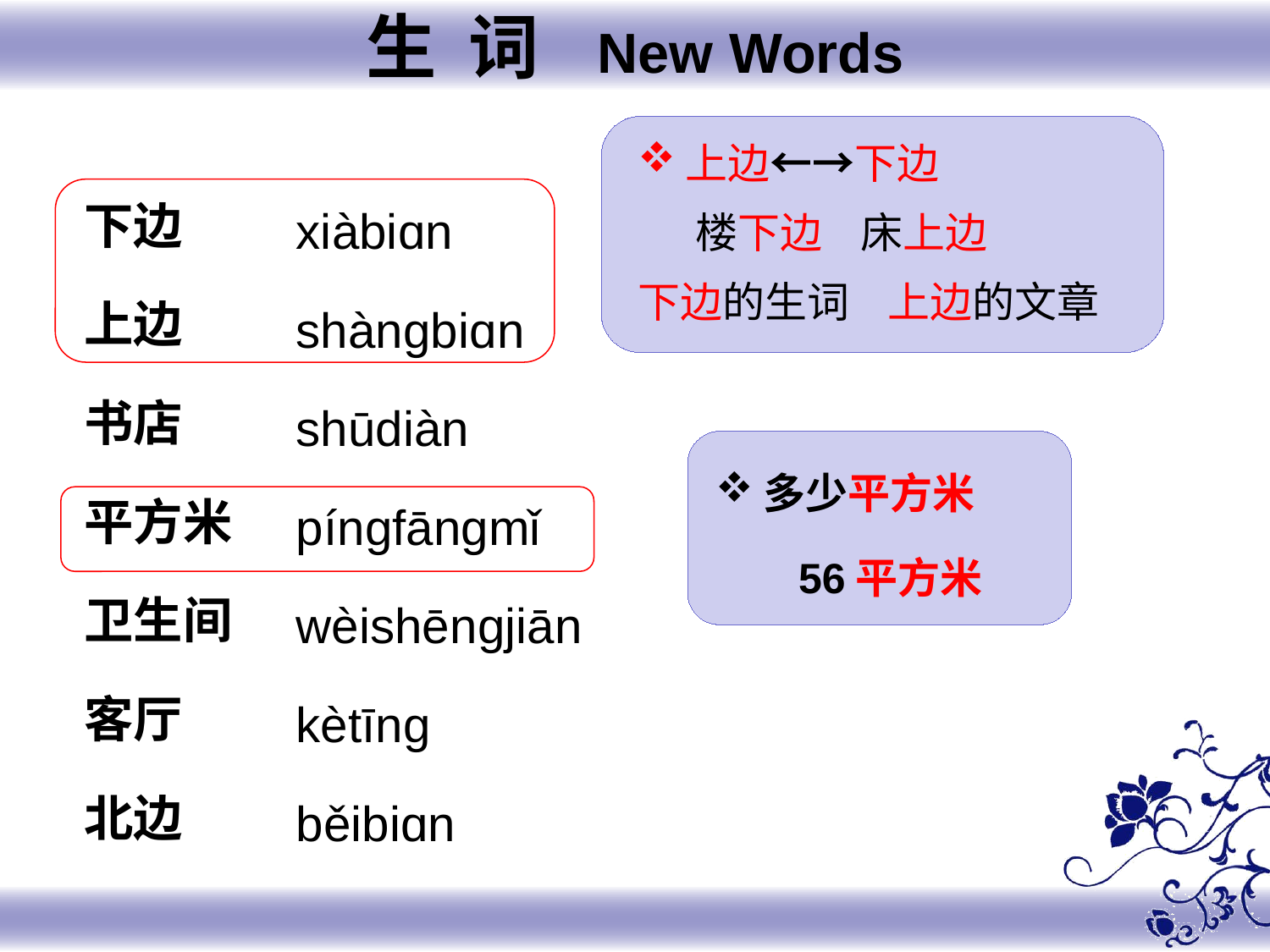

生  词   New Words
上边←→下边
     楼下边    床上边
下边的生词    上边的文章

下边
上边
书店
平方米
卫生间
客厅
北边

xiàbiɑn
shànɡbiɑn
shūdiàn
pínɡfānɡmǐ
wèishēnɡjiān
kètīnɡ
běibiɑn

多少平方米
       56平方米